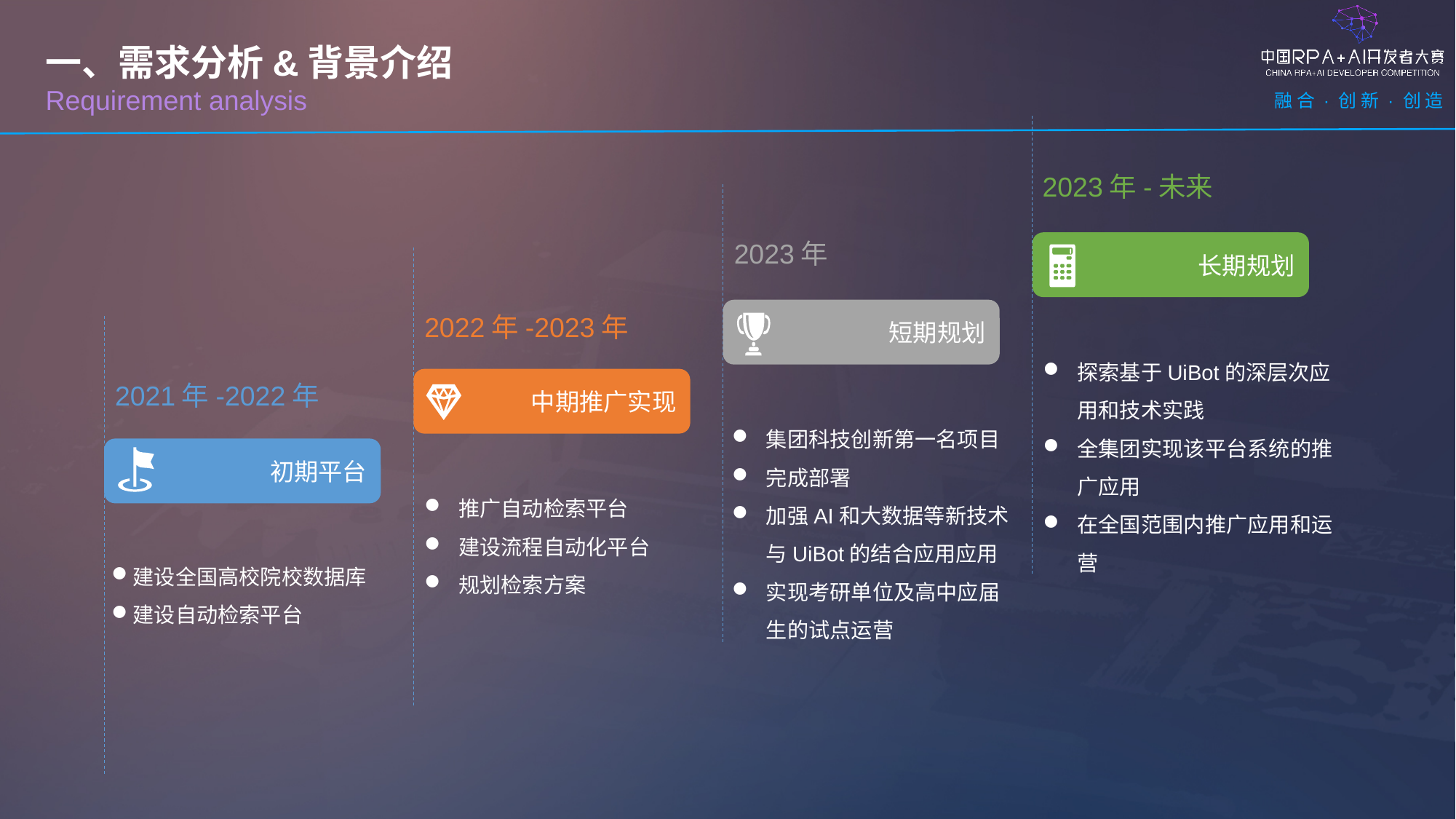

一、需求分析&背景介绍
Requirement analysis

2023年-未来
2023年
长期规划

短期规划

2022年-2023年
探索基于UiBot的深层次应用和技术实践
全集团实现该平台系统的推广应用
在全国范围内推广应用和运营
中期推广实现

2021年-2022年
集团科技创新第一名项目
完成部署
加强AI和大数据等新技术与UiBot的结合应用应用
实现考研单位及高中应届生的试点运营
初期平台

推广自动检索平台
建设流程自动化平台
规划检索方案
建设全国高校院校数据库
建设自动检索平台